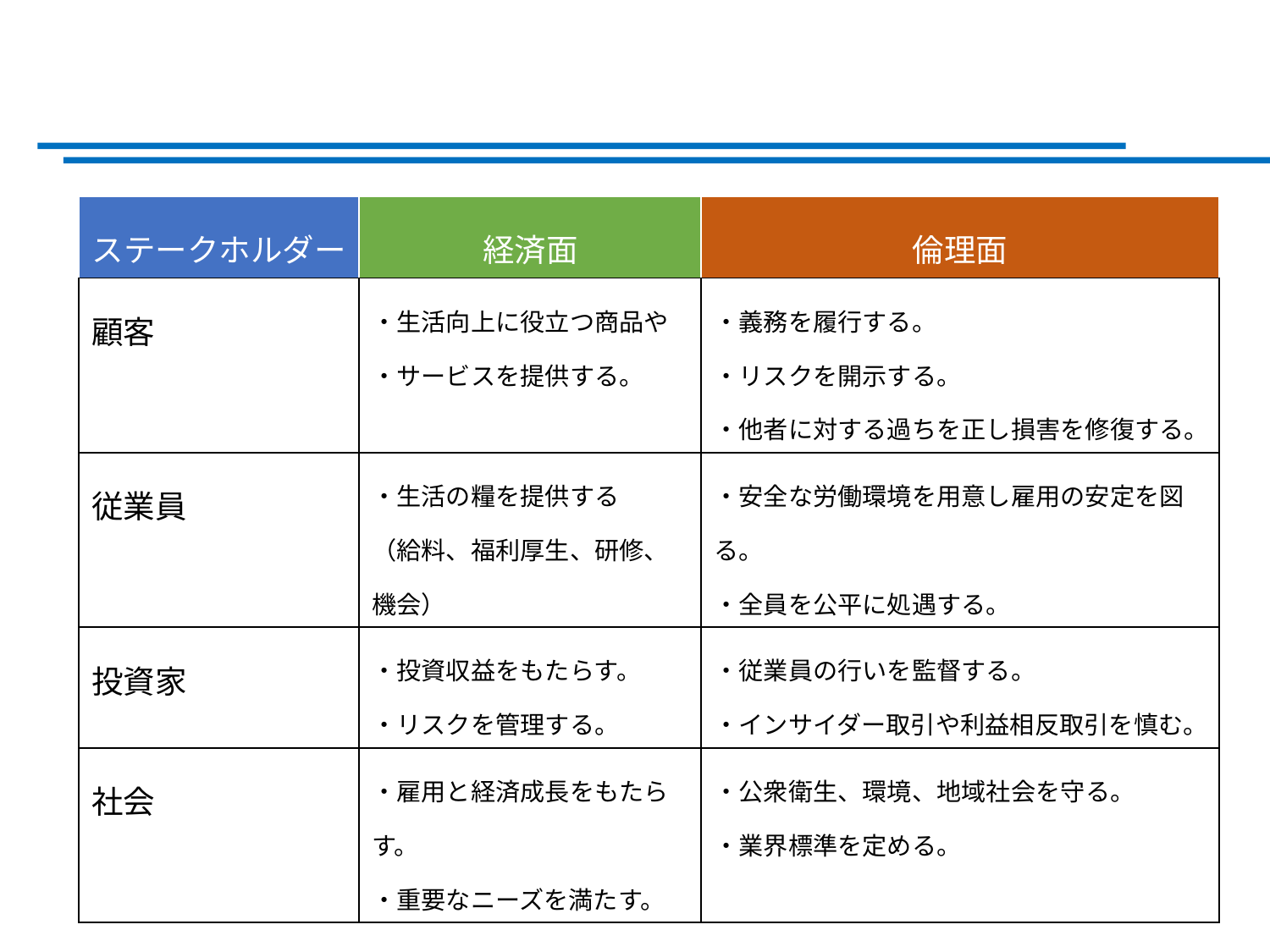

#
| ステークホルダー | 経済面 | 倫理面 |
| --- | --- | --- |
| 顧客 | ・生活向上に役立つ商品や ・サービスを提供する。 | ・義務を履行する。 ・リスクを開示する。 ・他者に対する過ちを正し損害を修復する。 |
| 従業員 | ・生活の糧を提供する （給料、福利厚生、研修、機会） | ・安全な労働環境を用意し雇用の安定を図る。 ・全員を公平に処遇する。 |
| 投資家 | ・投資収益をもたらす。 ・リスクを管理する。 | ・従業員の行いを監督する。 ・インサイダー取引や利益相反取引を慎む。 |
| 社会 | ・雇用と経済成長をもたらす。 ・重要なニーズを満たす。 | ・公衆衛生、環境、地域社会を守る。 ・業界標準を定める。 |
-23-